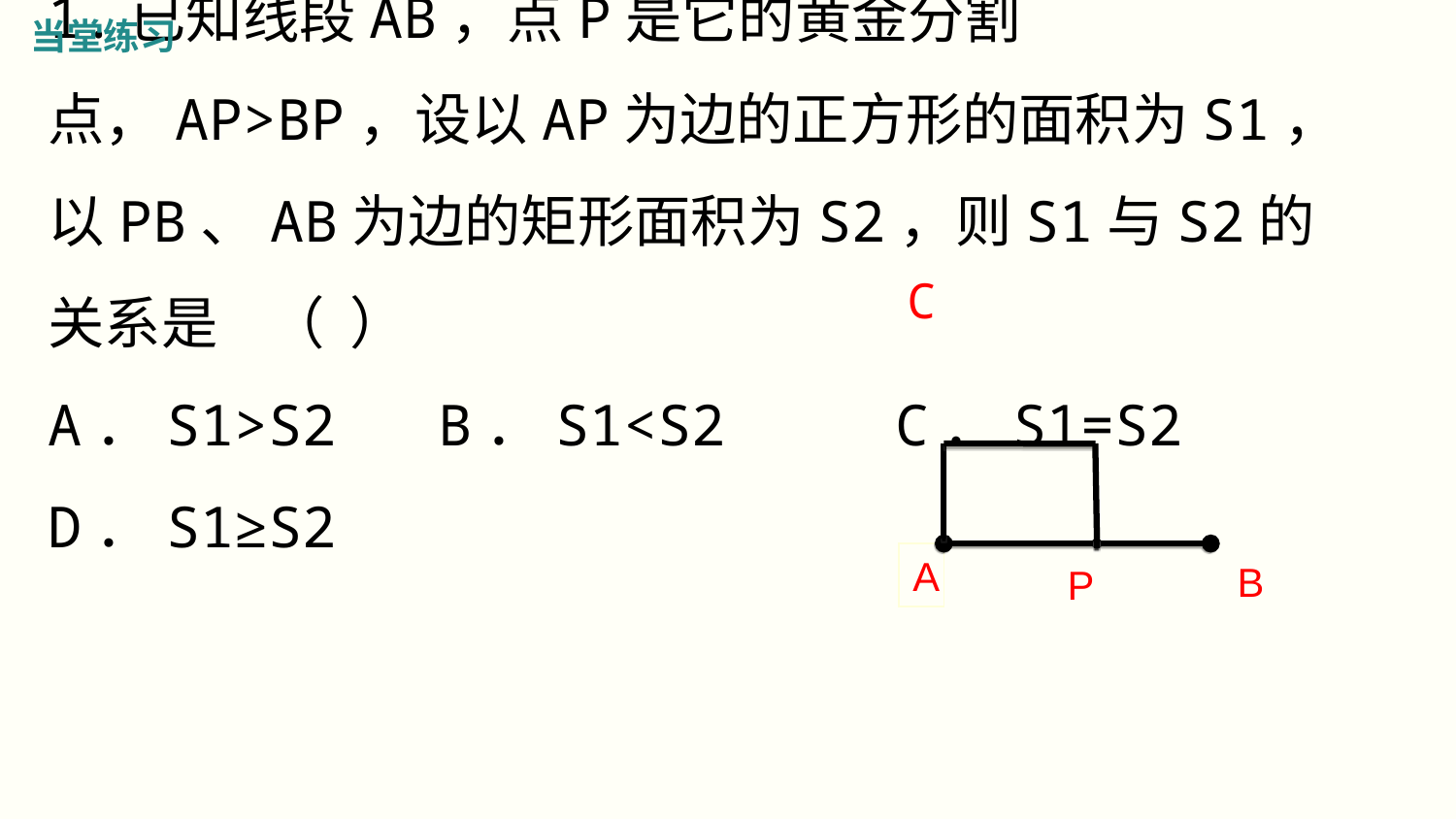

当堂练习
1.已知线段AB，点P是它的黄金分割点，AP>BP，设以AP为边的正方形的面积为S1，以PB、AB为边的矩形面积为S2，则S1与S2的关系是    （  ）
A．S1>S2   B．S1<S2     C．S1=S2     D．S1≥S2
C

A
B
P